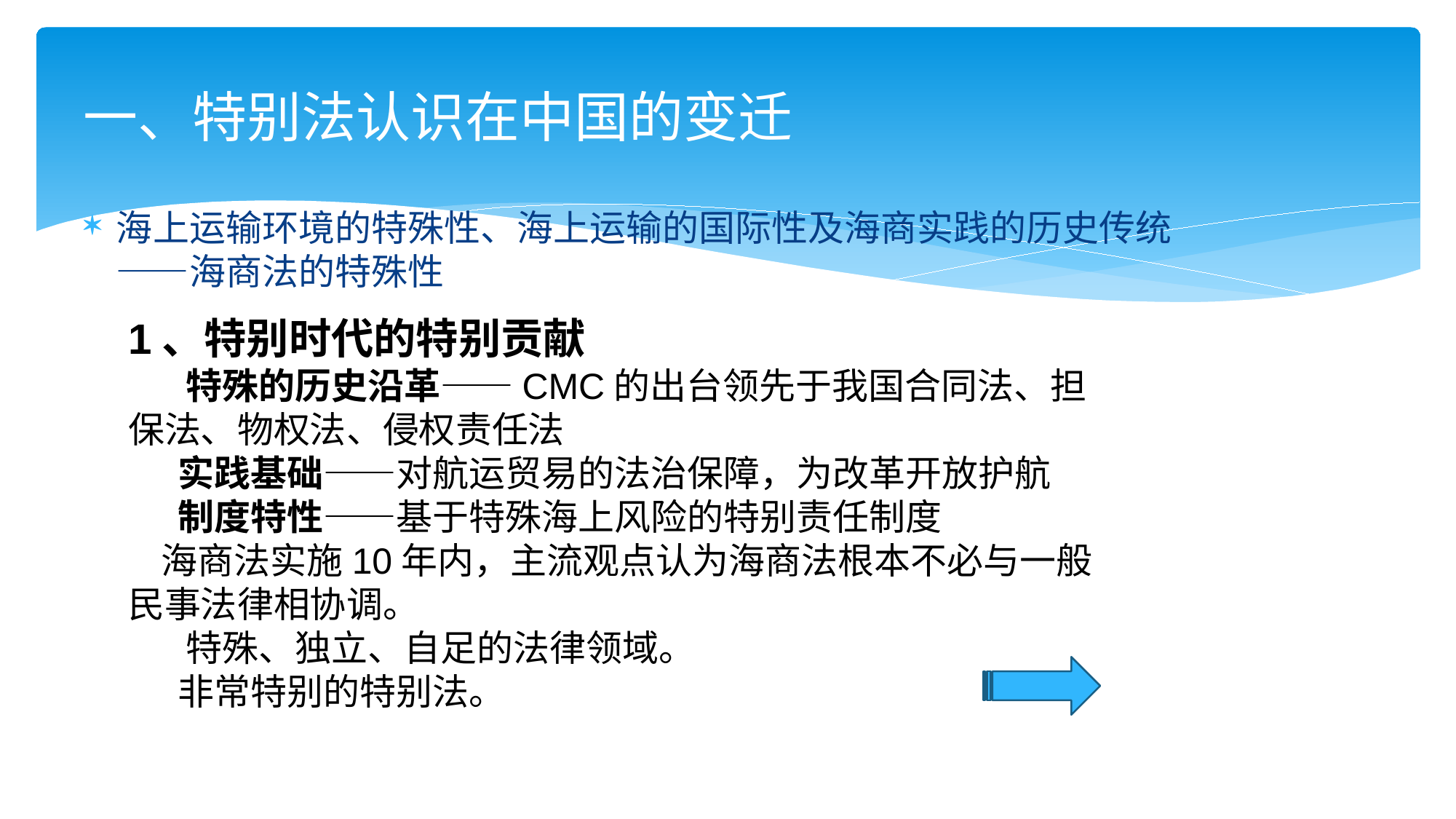

# 一、特别法认识在中国的变迁
海上运输环境的特殊性、海上运输的国际性及海商实践的历史传统——海商法的特殊性
1、特别时代的特别贡献
      特殊的历史沿革——CMC的出台领先于我国合同法、担保法、物权法、侵权责任法
     实践基础——对航运贸易的法治保障，为改革开放护航
     制度特性——基于特殊海上风险的特别责任制度
   海商法实施10年内，主流观点认为海商法根本不必与一般民事法律相协调。
      特殊、独立、自足的法律领域。
     非常特别的特别法。